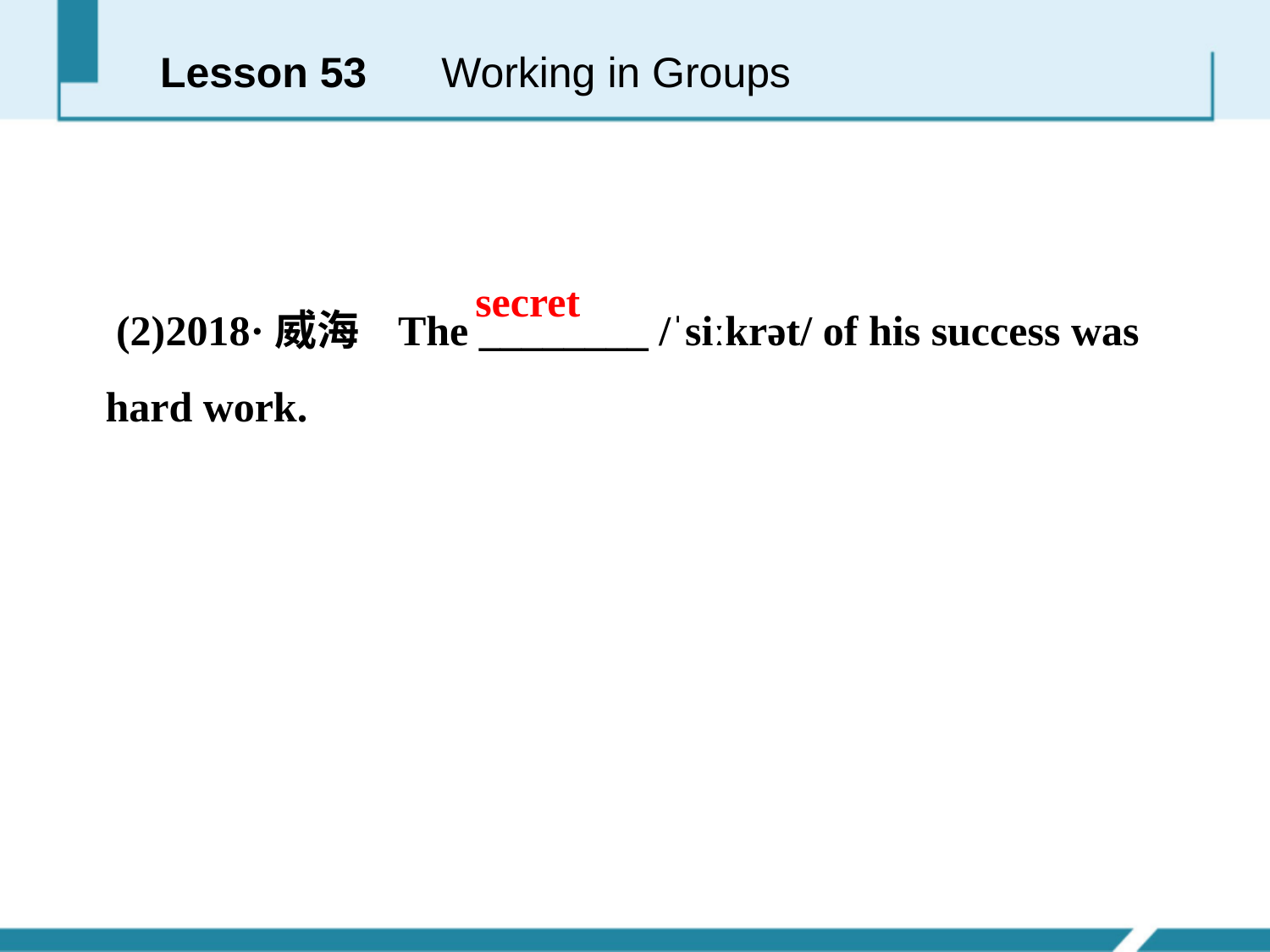

Lesson 53 　Working in Groups
secret
 (2)2018·威海   The ________ /ˈsiːkrət/ of his success was hard work.